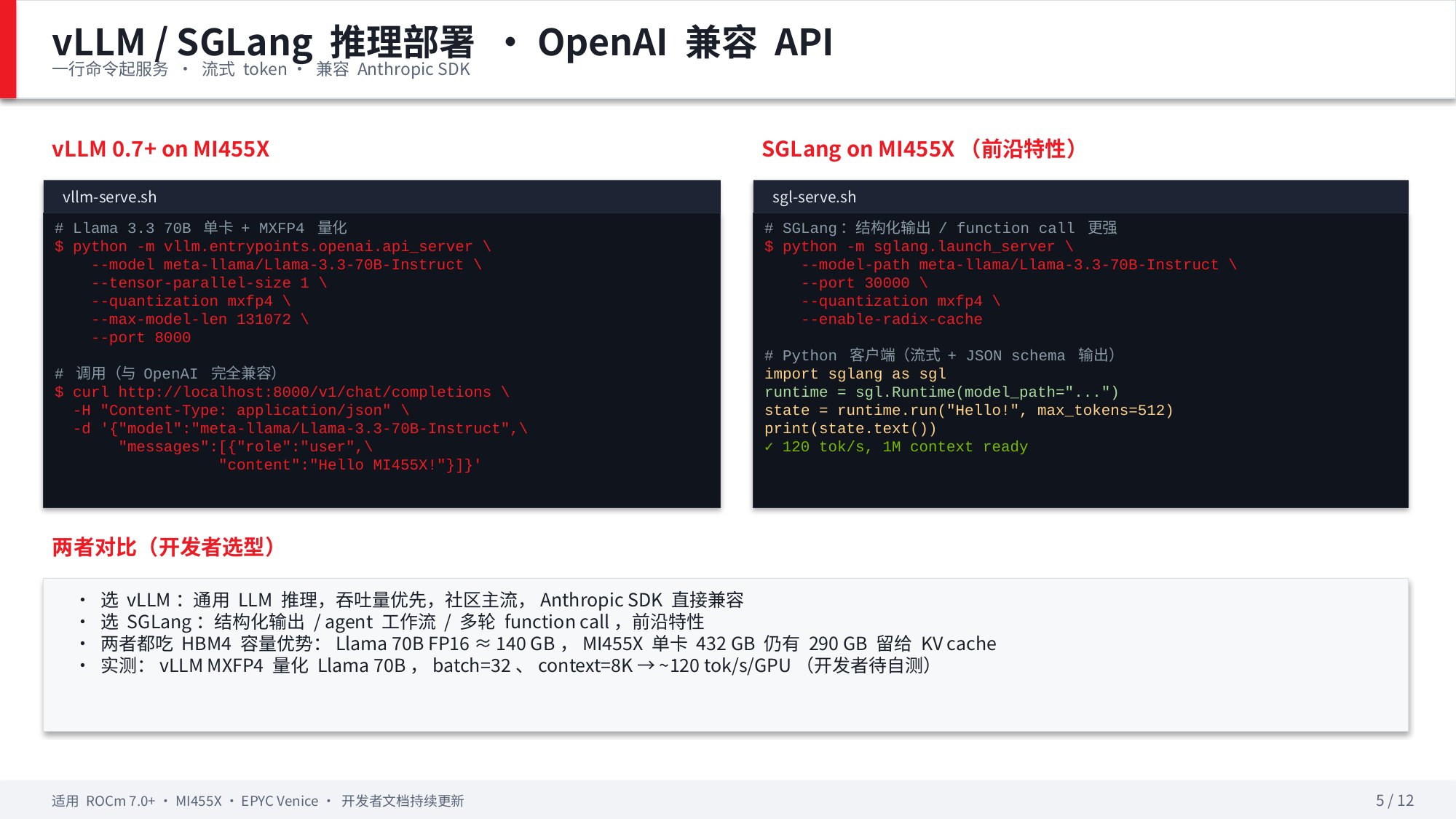

vLLM / SGLang 推理部署 · OpenAI 兼容 API
一行命令起服务 · 流式 token · 兼容 Anthropic SDK
vLLM 0.7+ on MI455X
SGLang on MI455X（前沿特性）

vllm-serve.sh

sgl-serve.sh

# Llama 3.3 70B 单卡 + MXFP4 量化
$ python -m vllm.entrypoints.openai.api_server \
    --model meta-llama/Llama-3.3-70B-Instruct \
    --tensor-parallel-size 1 \
    --quantization mxfp4 \
    --max-model-len 131072 \
    --port 8000

# 调用（与 OpenAI 完全兼容）
$ curl http://localhost:8000/v1/chat/completions \
  -H "Content-Type: application/json" \
  -d '{"model":"meta-llama/Llama-3.3-70B-Instruct",\
       "messages":[{"role":"user",\
                  "content":"Hello MI455X!"}]}'
# SGLang：结构化输出 / function call 更强
$ python -m sglang.launch_server \
    --model-path meta-llama/Llama-3.3-70B-Instruct \
    --port 30000 \
    --quantization mxfp4 \
    --enable-radix-cache

# Python 客户端（流式 + JSON schema 输出）
import sglang as sgl
runtime = sgl.Runtime(model_path="...")
state = runtime.run("Hello!", max_tokens=512)
print(state.text())
✓ 120 tok/s, 1M context ready
两者对比（开发者选型）

• 选 vLLM：通用 LLM 推理，吞吐量优先，社区主流，Anthropic SDK 直接兼容
• 选 SGLang：结构化输出 / agent 工作流 / 多轮 function call，前沿特性
• 两者都吃 HBM4 容量优势：Llama 70B FP16 ≈ 140 GB，MI455X 单卡 432 GB 仍有 290 GB 留给 KV cache
• 实测：vLLM MXFP4 量化 Llama 70B，batch=32、context=8K → ~120 tok/s/GPU（开发者待自测）

适用 ROCm 7.0+ · MI455X · EPYC Venice · 开发者文档持续更新
5 / 12